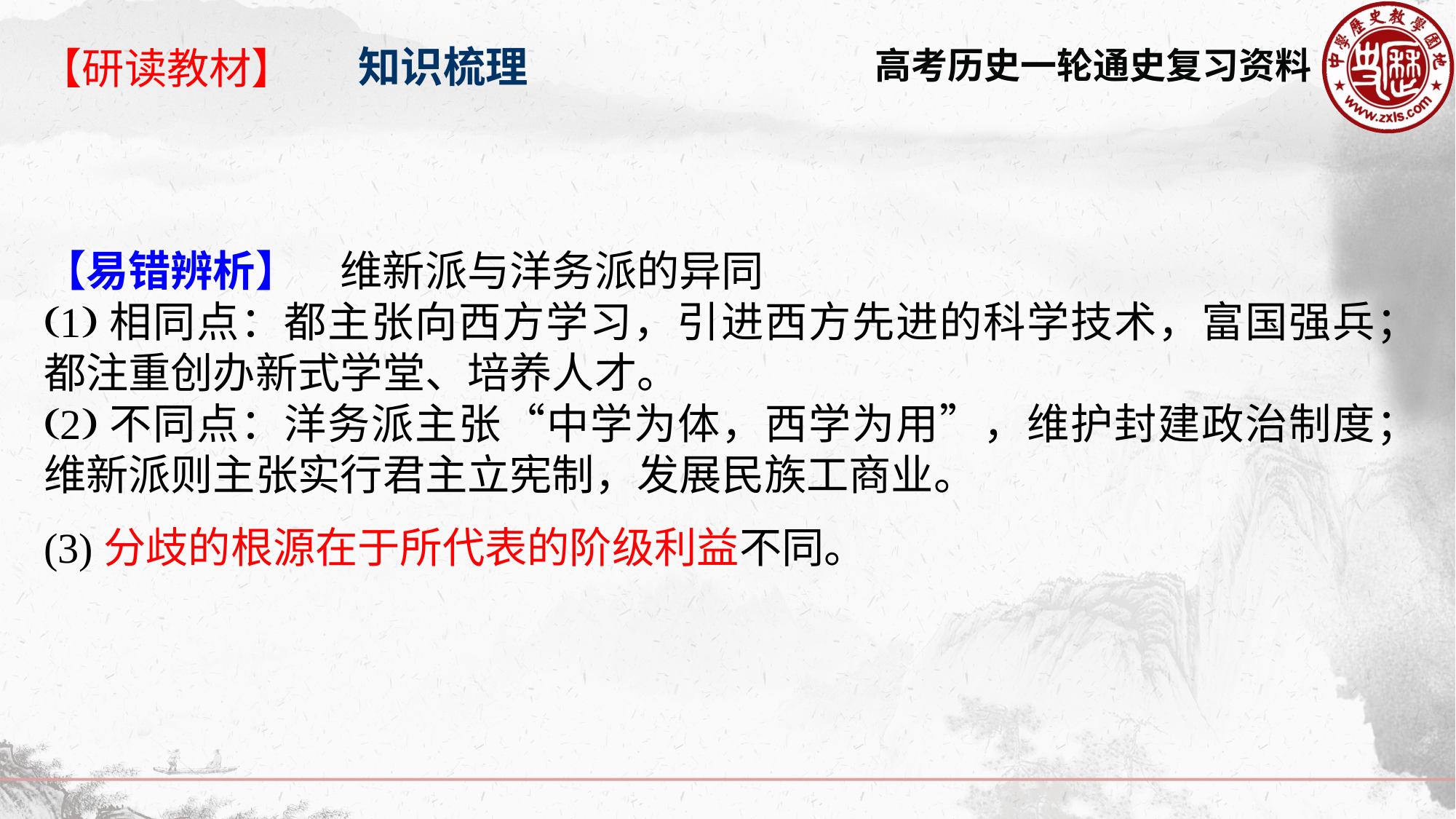

知识梳理
【研读教材】
【易错辨析】　维新派与洋务派的异同
(1)相同点：都主张向西方学习，引进西方先进的科学技术，富国强兵；都注重创办新式学堂、培养人才。
(2)不同点：洋务派主张“中学为体，西学为用”，维护封建政治制度；维新派则主张实行君主立宪制，发展民族工商业。
(3)分歧的根源在于所代表的阶级利益不同。